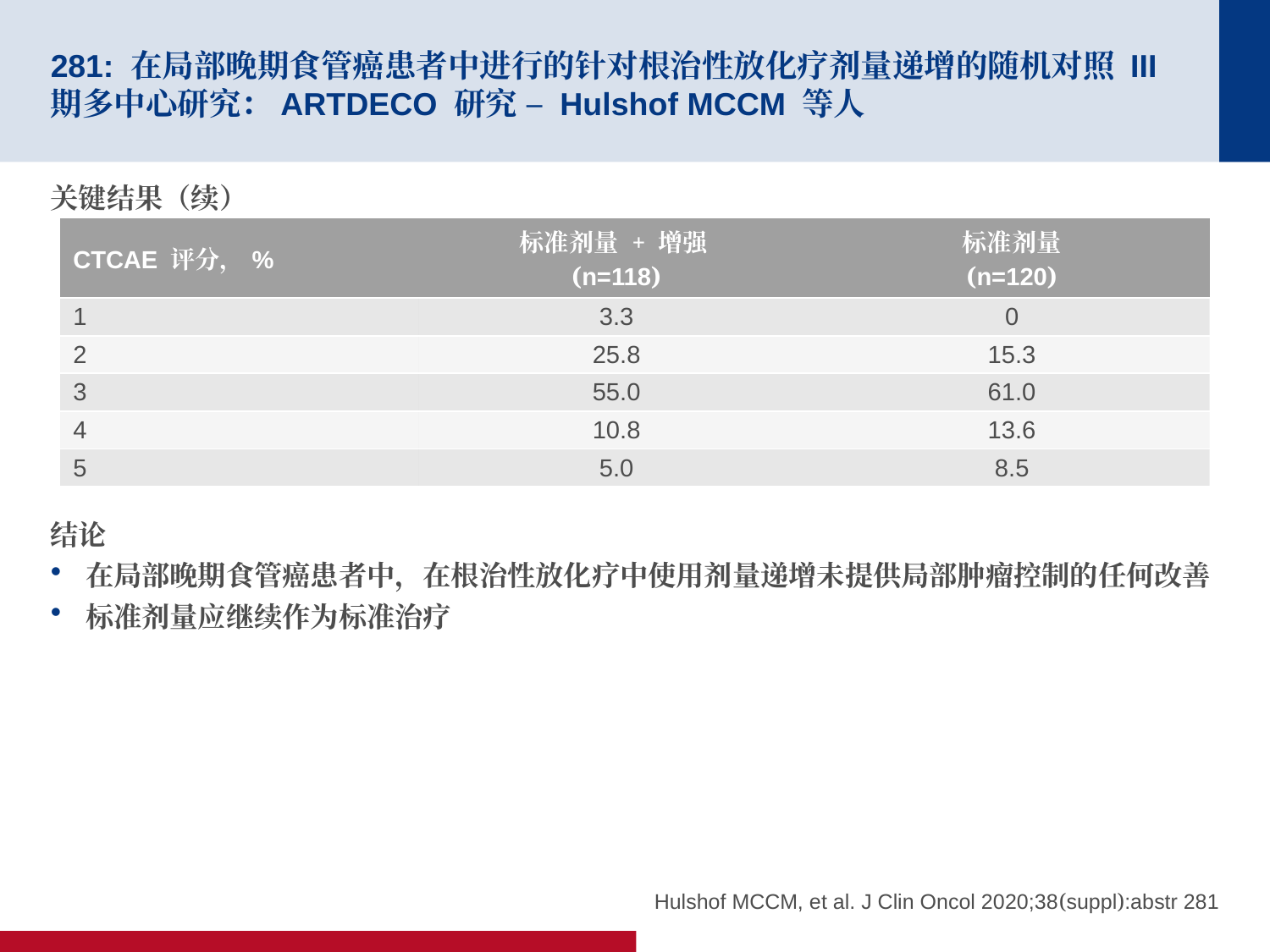

# 281: 在局部晚期食管癌患者中进行的针对根治性放化疗剂量递增的随机对照 III 期多中心研究：ARTDECO 研究 – Hulshof MCCM 等人
关键结果（续）
结论
在局部晚期食管癌患者中，在根治性放化疗中使用剂量递增未提供局部肿瘤控制的任何改善
标准剂量应继续作为标准治疗
| CTCAE 评分，% | 标准剂量 + 增强 (n=118) | 标准剂量 (n=120) |
| --- | --- | --- |
| 1 | 3.3 | 0 |
| 2 | 25.8 | 15.3 |
| 3 | 55.0 | 61.0 |
| 4 | 10.8 | 13.6 |
| 5 | 5.0 | 8.5 |
Hulshof MCCM, et al. J Clin Oncol 2020;38(suppl):abstr 281